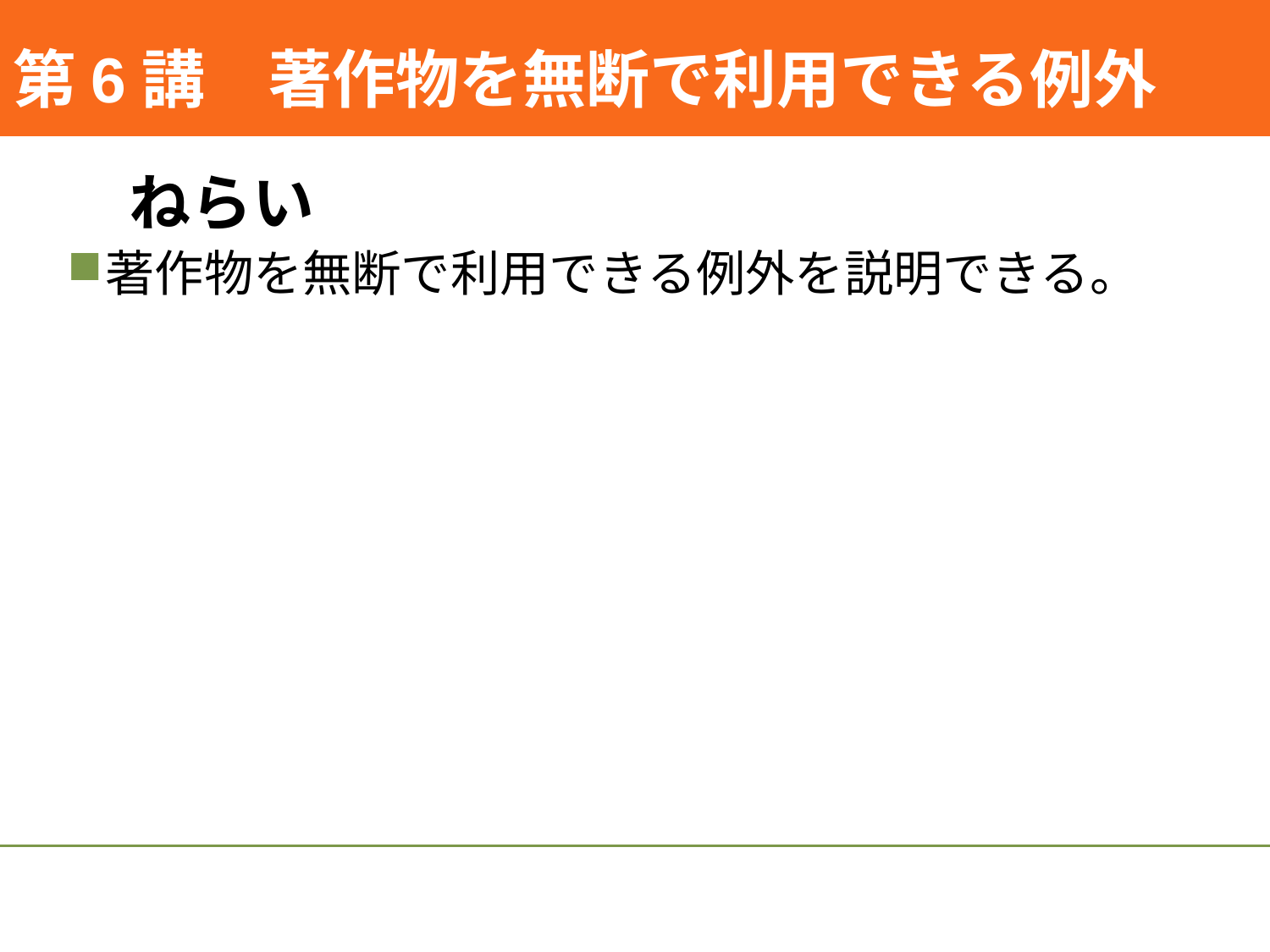

#
第6講　著作物を無断で利用できる例外
　ねらい
著作物を無断で利用できる例外を説明できる。